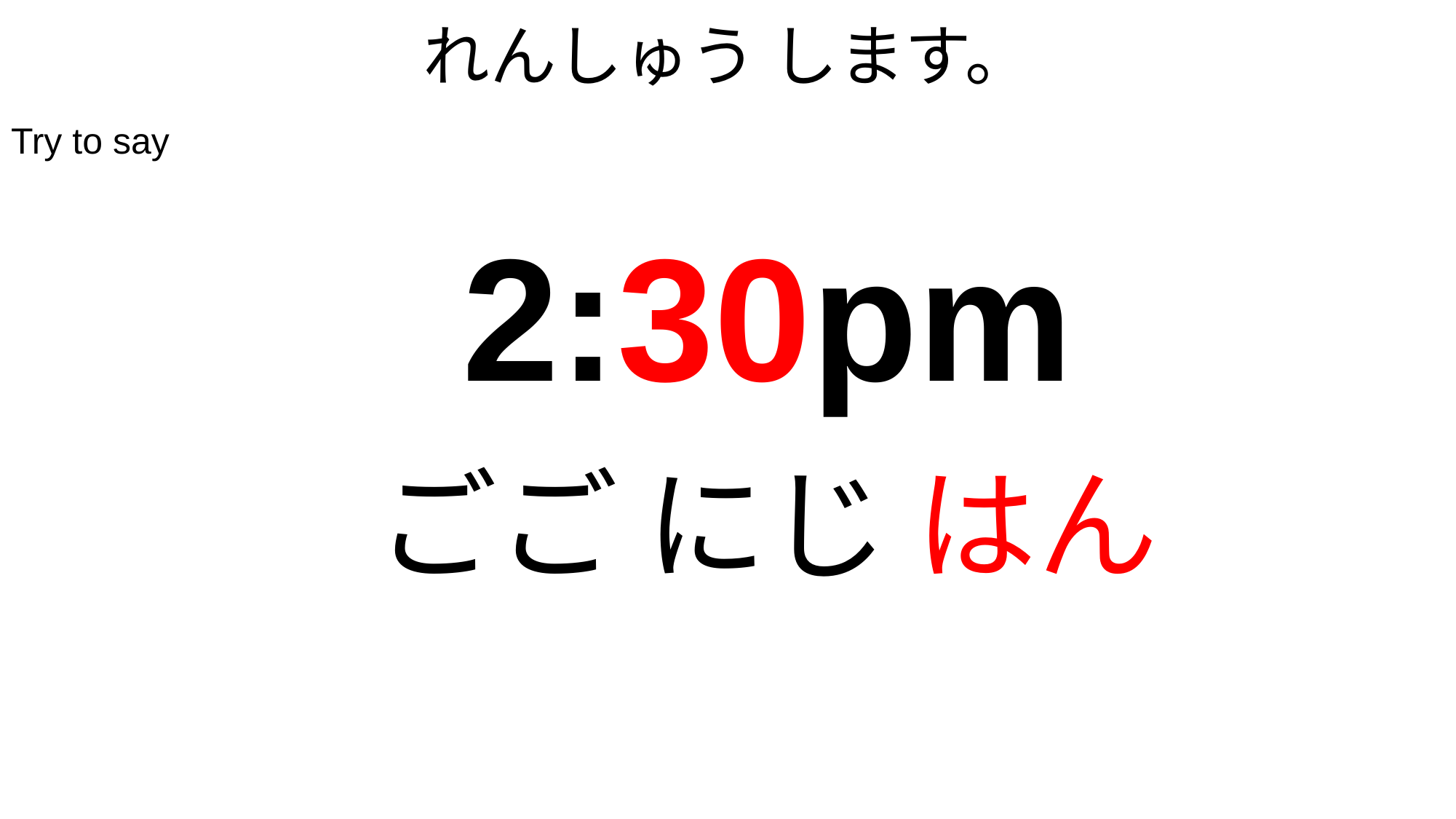

# れんしゅう します。
Try to say
| 2:30pm |
| --- |
| ごご にじ はん |